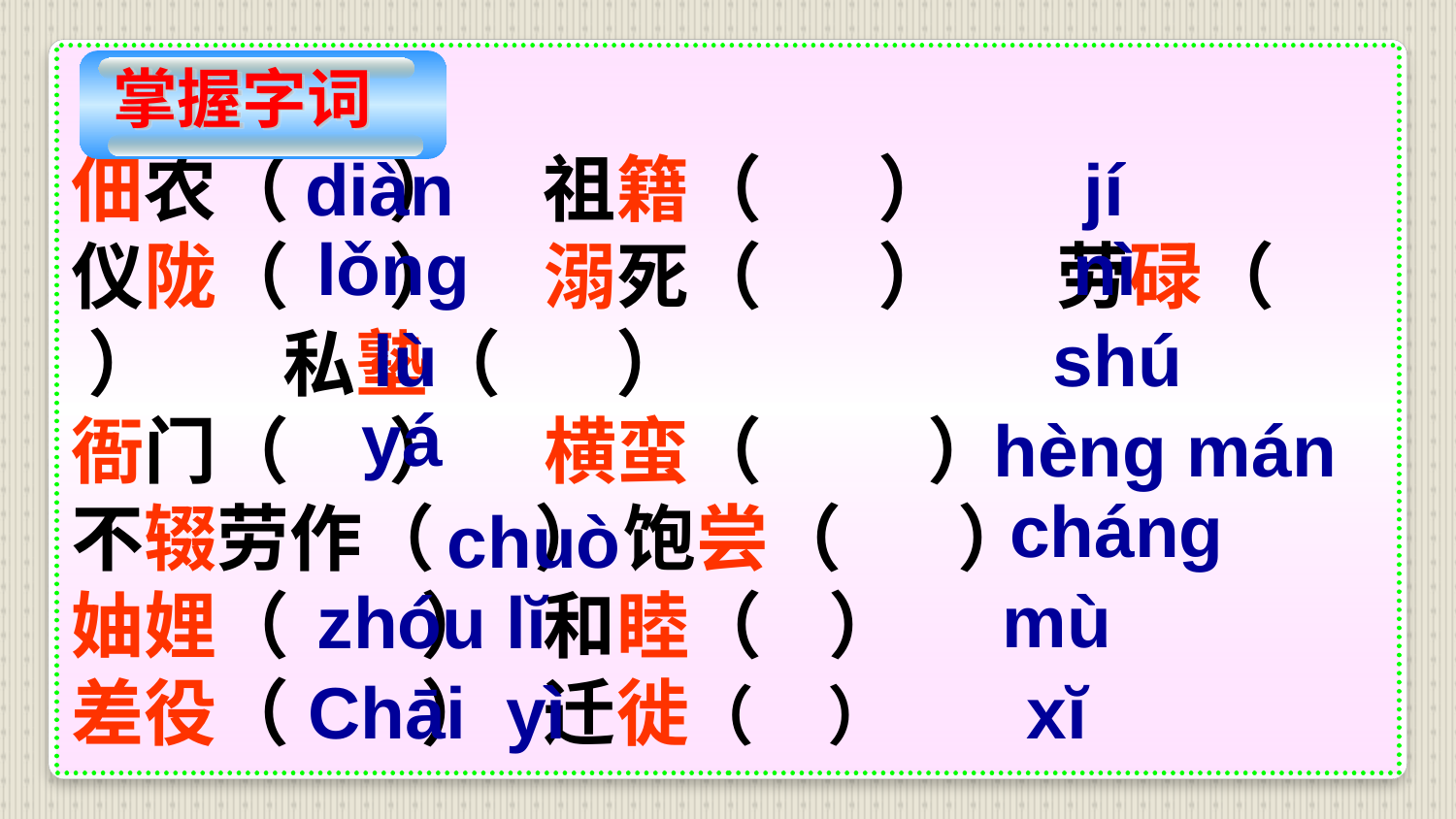

掌握字词

 jí
佃农（      ）     祖籍（       ）
仪陇（      ）     溺死（       ） 　 劳碌（      ）   　私塾（       ）
衙门（      ）     横蛮（          ）
不辍劳作（      ） 饱尝（       ）
妯娌（        ）   和睦（    ）
差役（        ）   迁徙（     ）
 diàn
 lǒng
 nì
 lù
shú
 yá
 hèng mán
 cháng
 chuò
 mù
 zhóu lĭ
Chāi  yì
xĭ